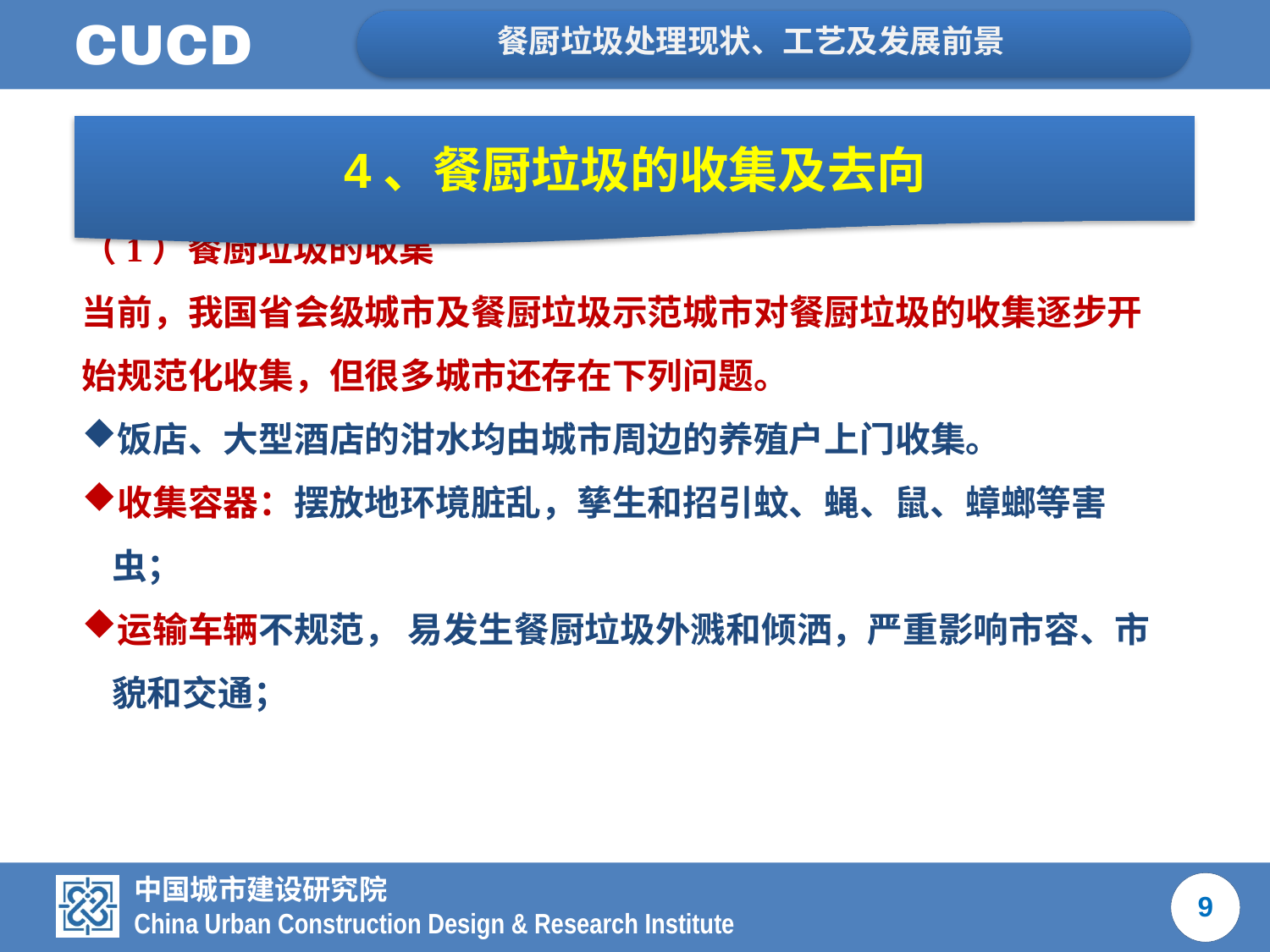

4、餐厨垃圾的收集及去向
（1）餐厨垃圾的收集
当前，我国省会级城市及餐厨垃圾示范城市对餐厨垃圾的收集逐步开始规范化收集，但很多城市还存在下列问题。
饭店、大型酒店的泔水均由城市周边的养殖户上门收集。
收集容器：摆放地环境脏乱，孳生和招引蚊、蝇、鼠、蟑螂等害虫；
运输车辆不规范， 易发生餐厨垃圾外溅和倾洒，严重影响市容、市貌和交通；

9